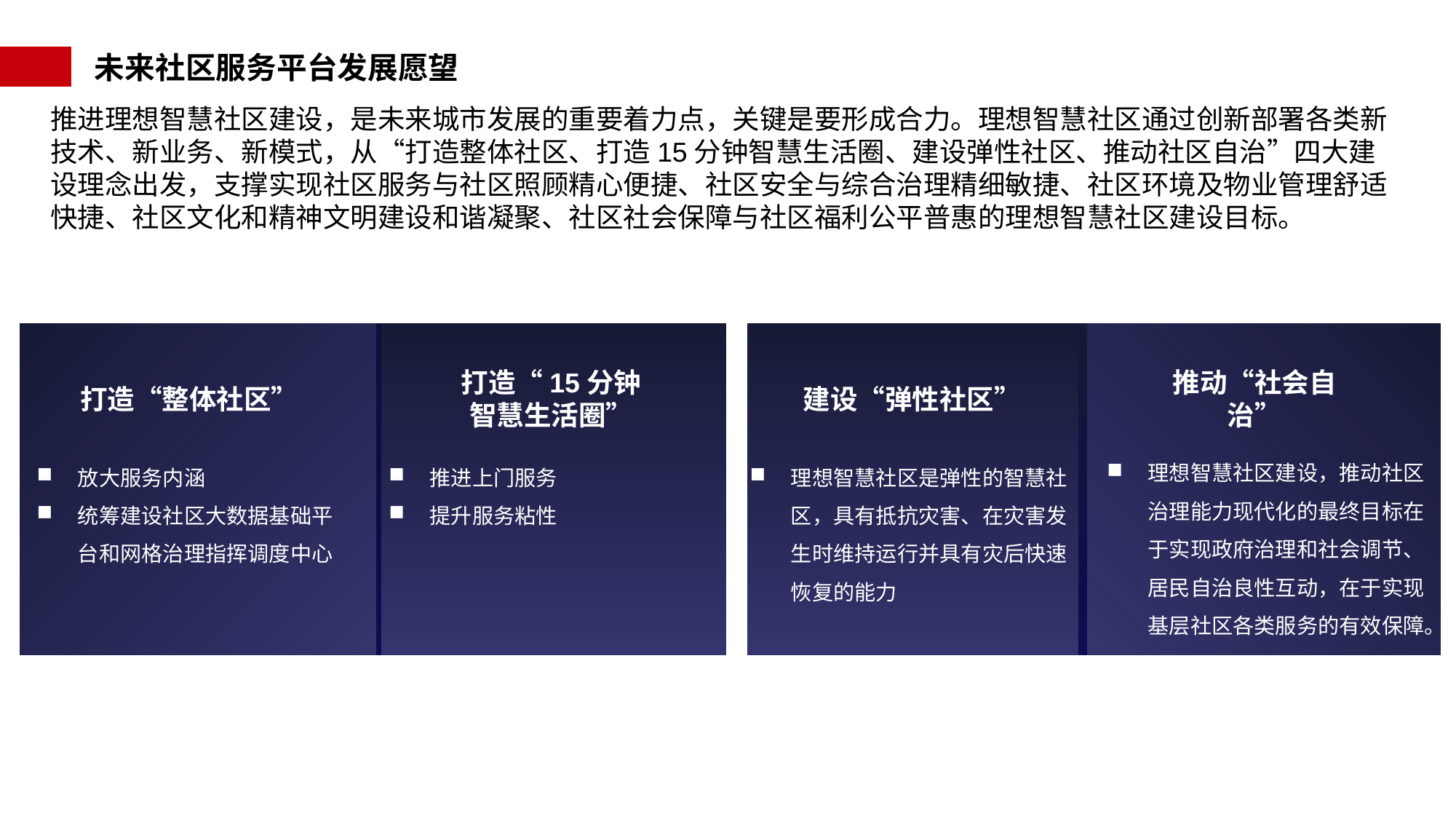

未来社区服务平台发展愿望

推进理想智慧社区建设，是未来城市发展的重要着力点，关键是要形成合力。理想智慧社区通过创新部署各类新技术、新业务、新模式，从“打造整体社区、打造15分钟智慧生活圈、建设弹性社区、推动社区自治”四大建设理念出发，支撑实现社区服务与社区照顾精心便捷、社区安全与综合治理精细敏捷、社区环境及物业管理舒适快捷、社区文化和精神文明建设和谐凝聚、社区社会保障与社区福利公平普惠的理想智慧社区建设目标。

打造“整体社区”
推动“社会自治”
打造“15分钟智慧生活圈”
建设“弹性社区”
放大服务内涵
统筹建设社区大数据基础平台和网格治理指挥调度中心

推进上门服务
提升服务粘性
理想智慧社区是弹性的智慧社区，具有抵抗灾害、在灾害发生时维持运行并具有灾后快速恢复的能力
理想智慧社区建设，推动社区治理能力现代化的最终目标在于实现政府治理和社会调节、居民自治良性互动，在于实现基层社区各类服务的有效保障。